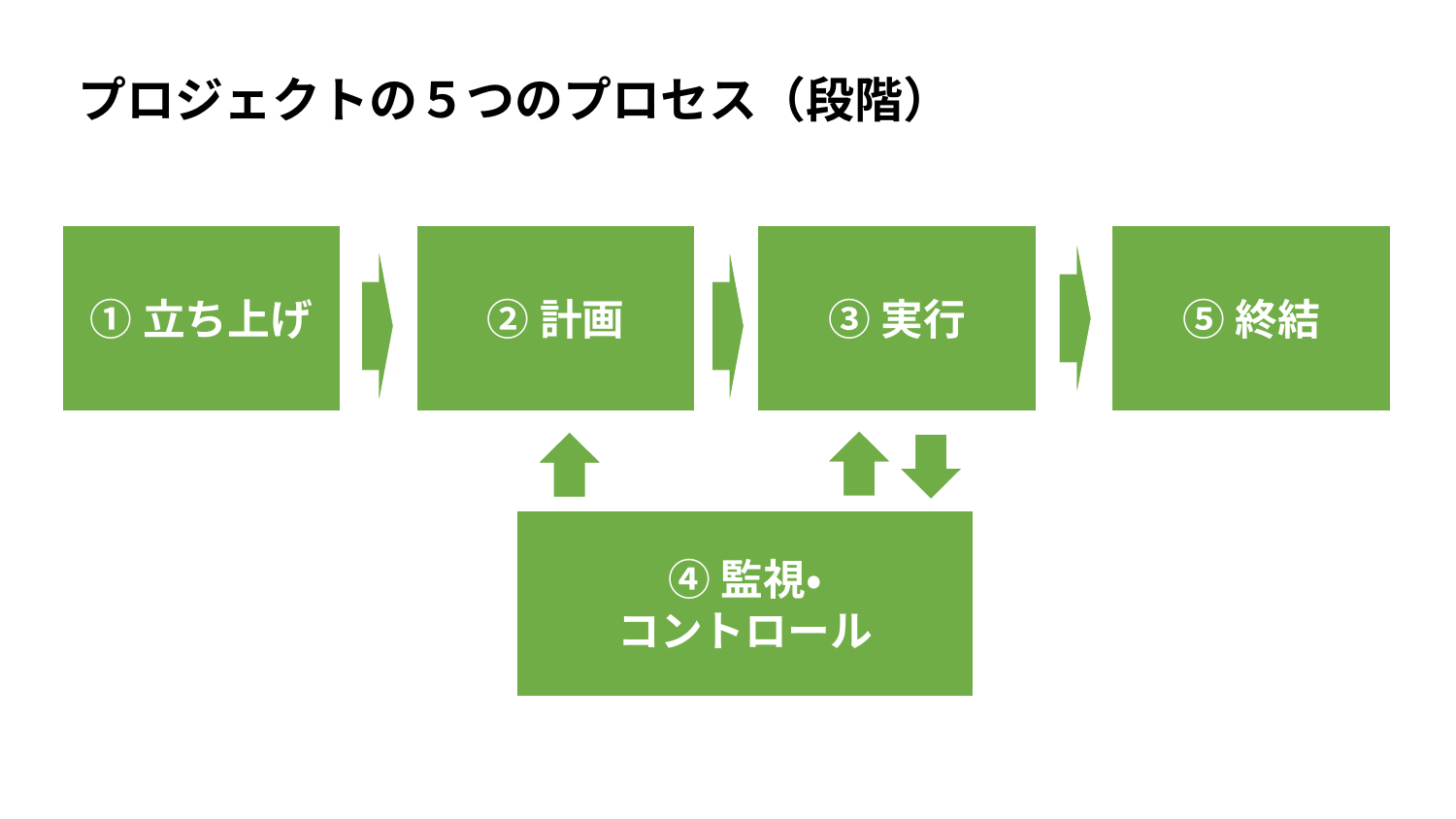

プロジェクトの５つのプロセス（段階）
①立ち上げ
②計画
③実行

⑤終結

④監視・
コントロール